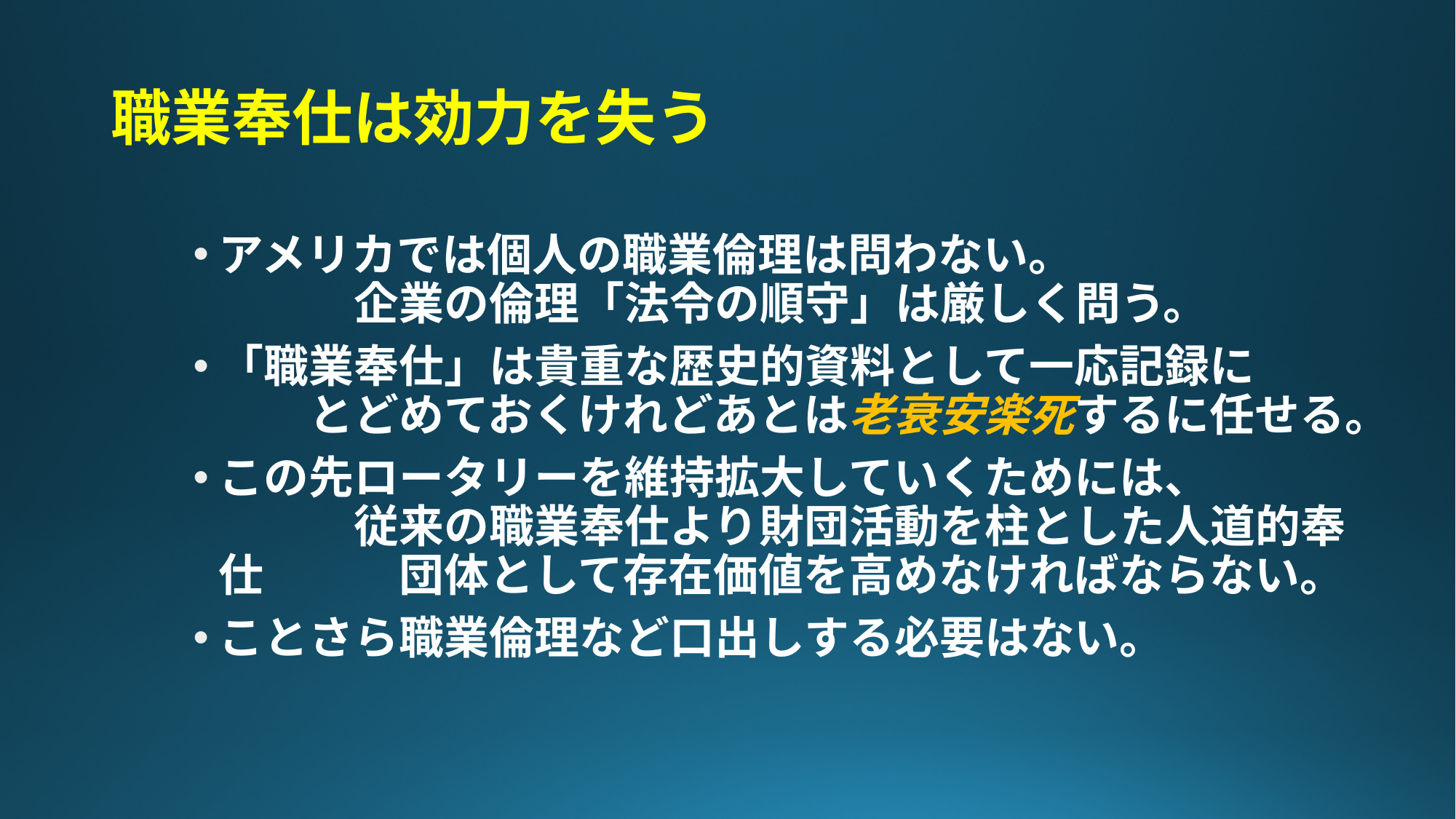

# 職業奉仕は効力を失う
アメリカでは個人の職業倫理は問わない。　　　　　　　　　企業の倫理「法令の順守」は厳しく問う。
「職業奉仕」は貴重な歴史的資料として一応記録に　　　　とどめておくけれどあとは老衰安楽死するに任せる。
この先ロータリーを維持拡大していくためには、　　　　　　従来の職業奉仕より財団活動を柱とした人道的奉仕　　　団体として存在価値を高めなければならない。
ことさら職業倫理など口出しする必要はない。